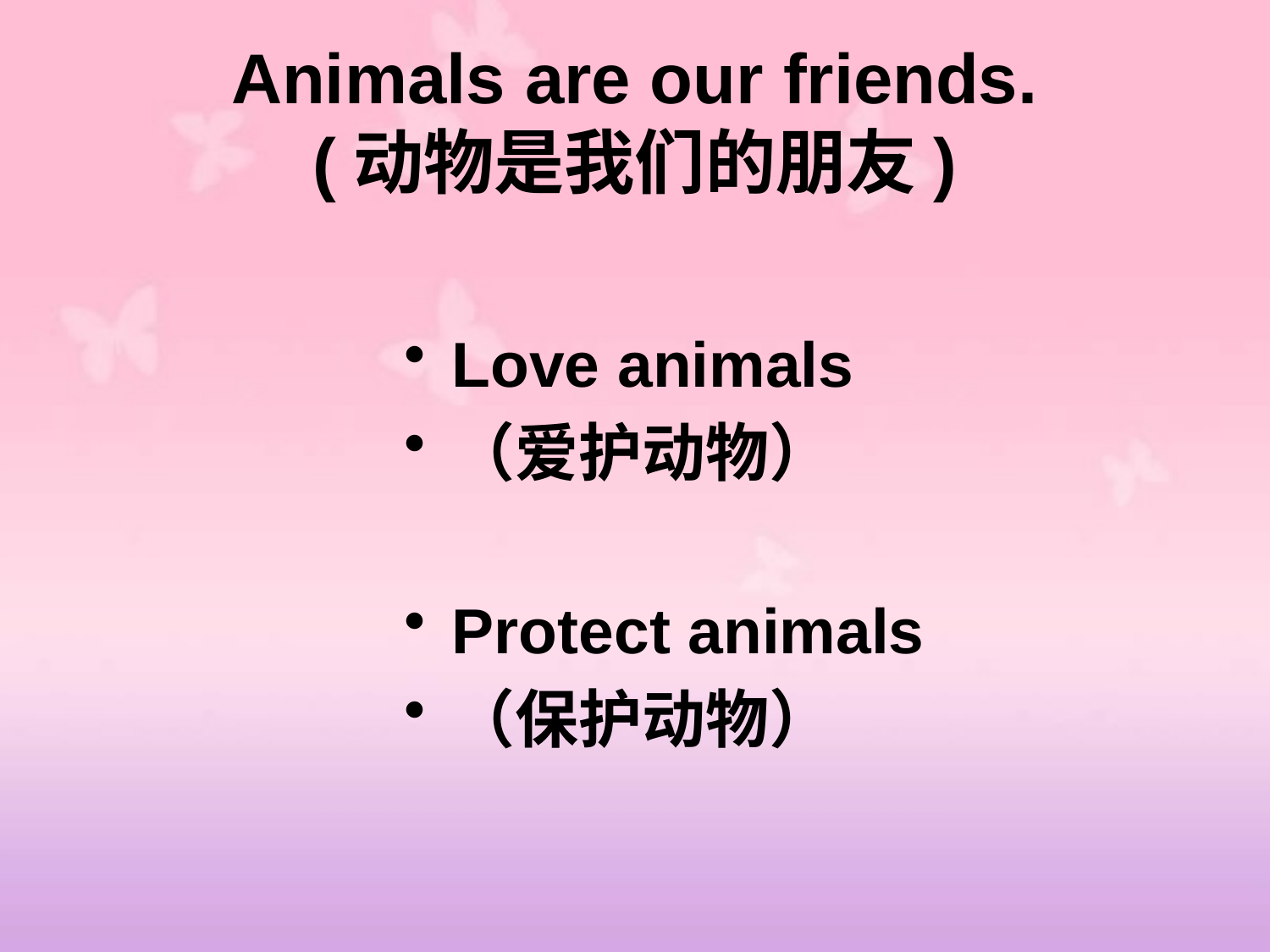

# Animals are our friends. (动物是我们的朋友)
Love animals
（爱护动物）

Protect animals
（保护动物）